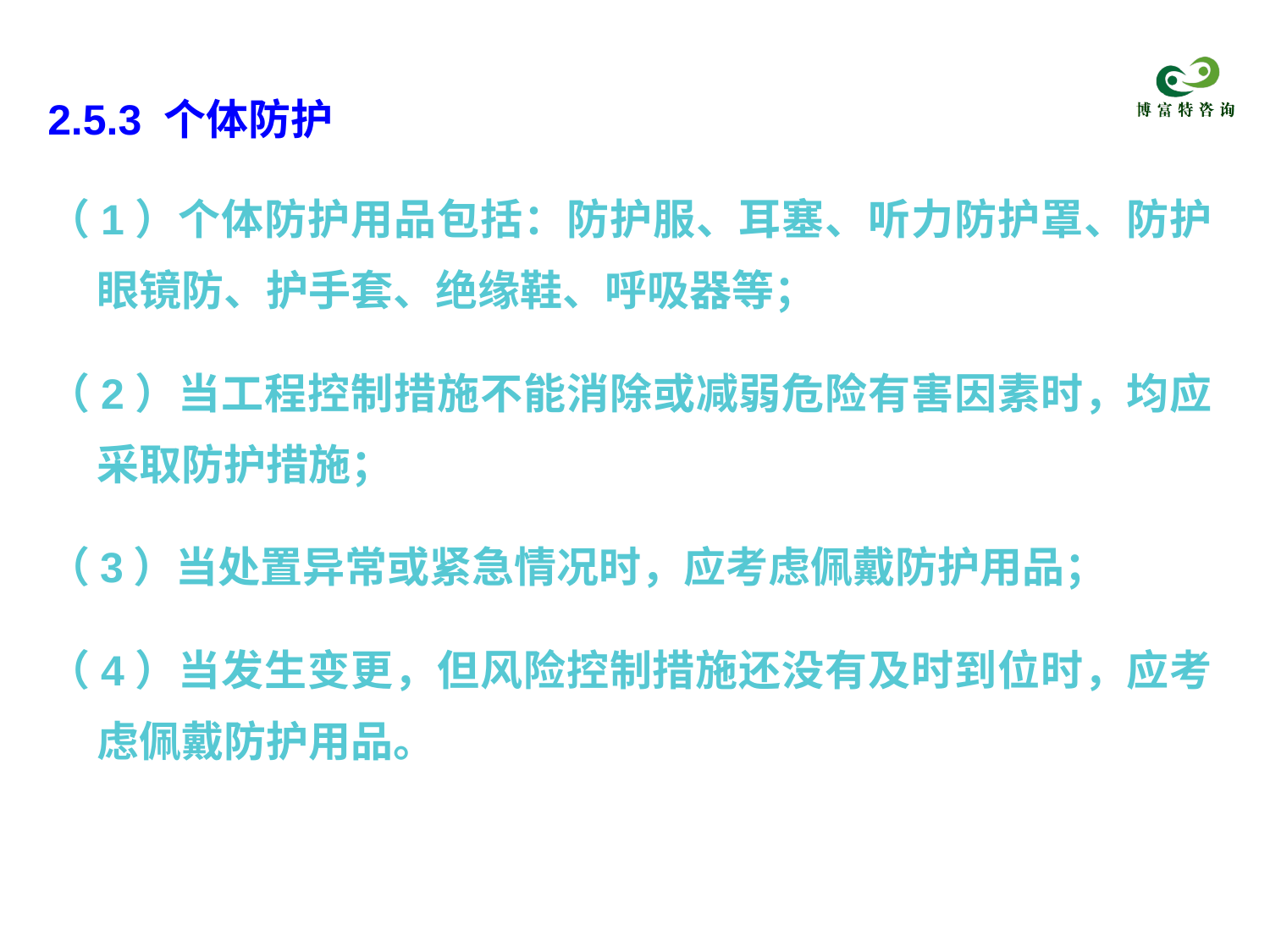

2.5.3 个体防护
（1）个体防护用品包括：防护服、耳塞、听力防护罩、防护眼镜防、护手套、绝缘鞋、呼吸器等；
（2）当工程控制措施不能消除或减弱危险有害因素时，均应采取防护措施；
（3）当处置异常或紧急情况时，应考虑佩戴防护用品；
（4）当发生变更，但风险控制措施还没有及时到位时，应考虑佩戴防护用品。